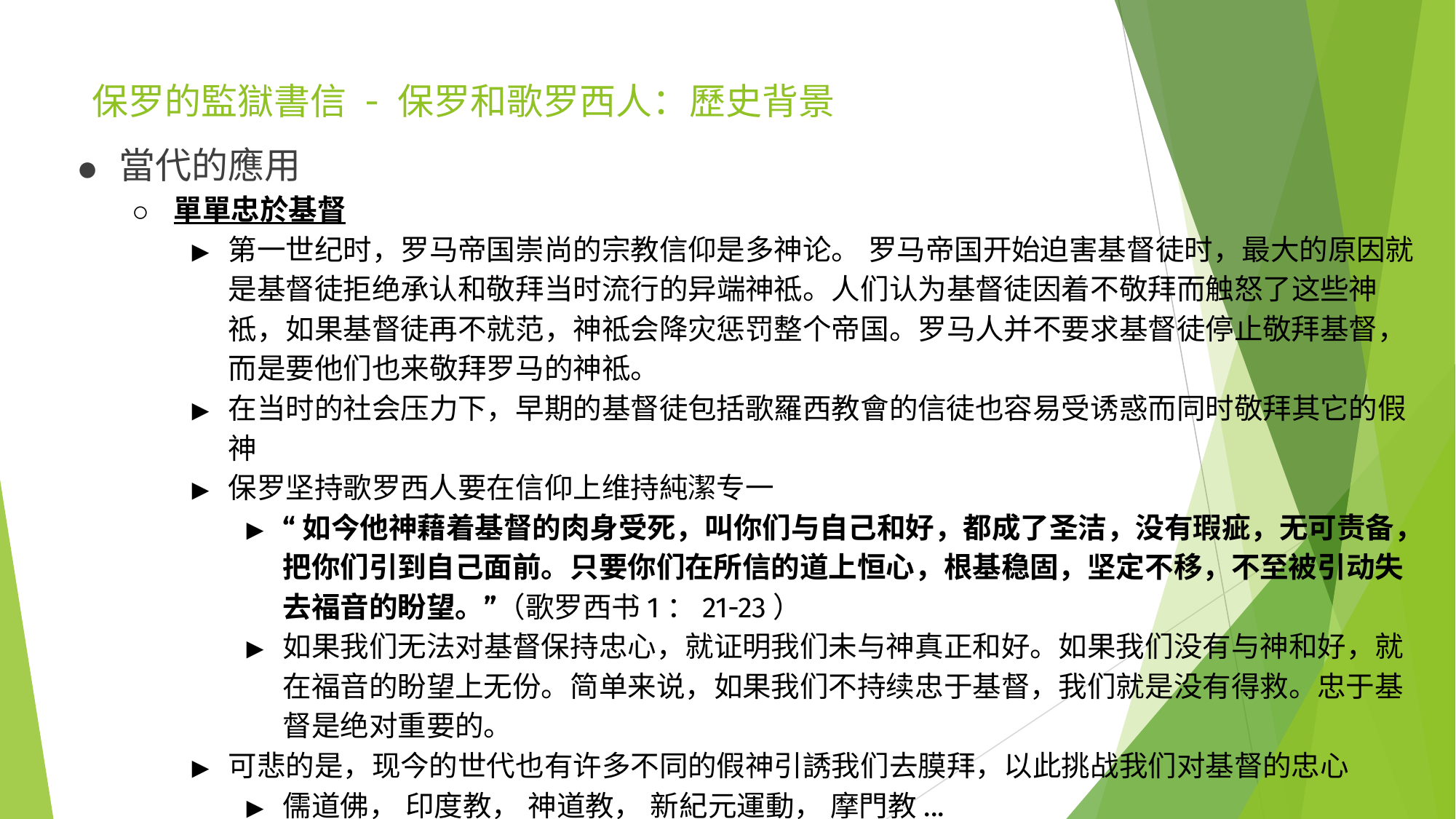

# 保罗的監獄書信 - 保罗和歌罗西人：歷史背景
當代的應用
單單忠於基督
第一世纪时，罗马帝国崇尚的宗教信仰是多神论。 罗马帝国开始迫害基督徒时，最大的原因就是基督徒拒绝承认和敬拜当时流行的异端神祗。人们认为基督徒因着不敬拜而触怒了这些神祗，如果基督徒再不就范，神祗会降灾惩罚整个帝国。罗马人并不要求基督徒停止敬拜基督，而是要他们也来敬拜罗马的神祗。
在当时的社会压力下，早期的基督徒包括歌羅西教會的信徒也容易受诱惑而同时敬拜其它的假神
保罗坚持歌罗西人要在信仰上维持純潔专一
“如今他神藉着基督的肉身受死，叫你们与自己和好，都成了圣洁，没有瑕疵，无可责备，把你们引到自己面前。只要你们在所信的道上恒心，根基稳固，坚定不移，不至被引动失去福音的盼望。”（歌罗西书1：21-23）
如果我们无法对基督保持忠心，就证明我们未与神真正和好。如果我们没有与神和好，就在福音的盼望上无份。简单来说，如果我们不持续忠于基督，我们就是没有得救。忠于基督是绝对重要的。
可悲的是，现今的世代也有许多不同的假神引誘我们去膜拜，以此挑战我们对基督的忠心​​
儒道佛， 印度教， 神道教， 新紀元運動， 摩門教...